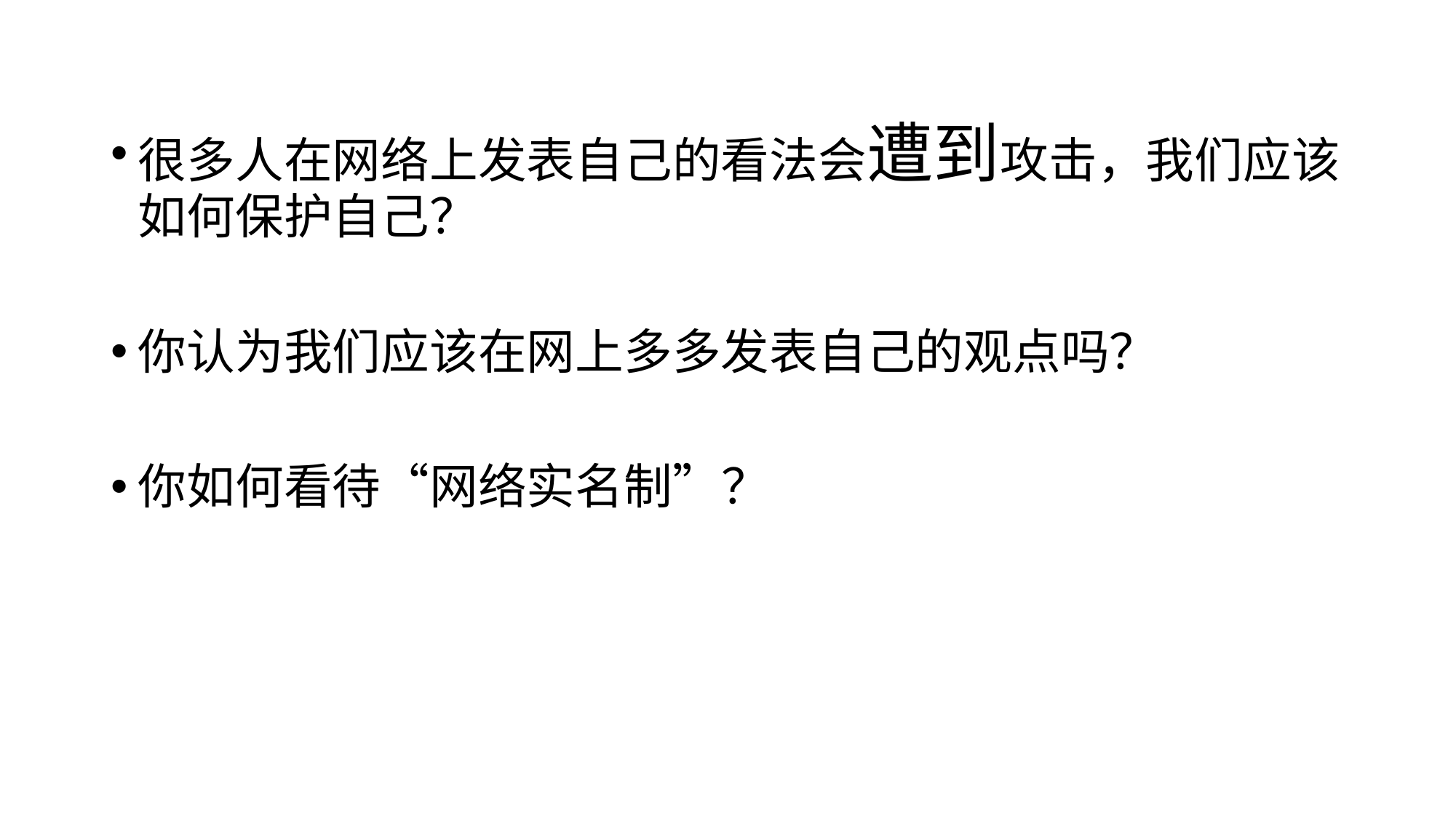

很多人在网络上发表自己的看法会遭到攻击，我们应该如何保护自己？

你认为我们应该在网上多多发表自己的观点吗？

你如何看待“网络实名制”？